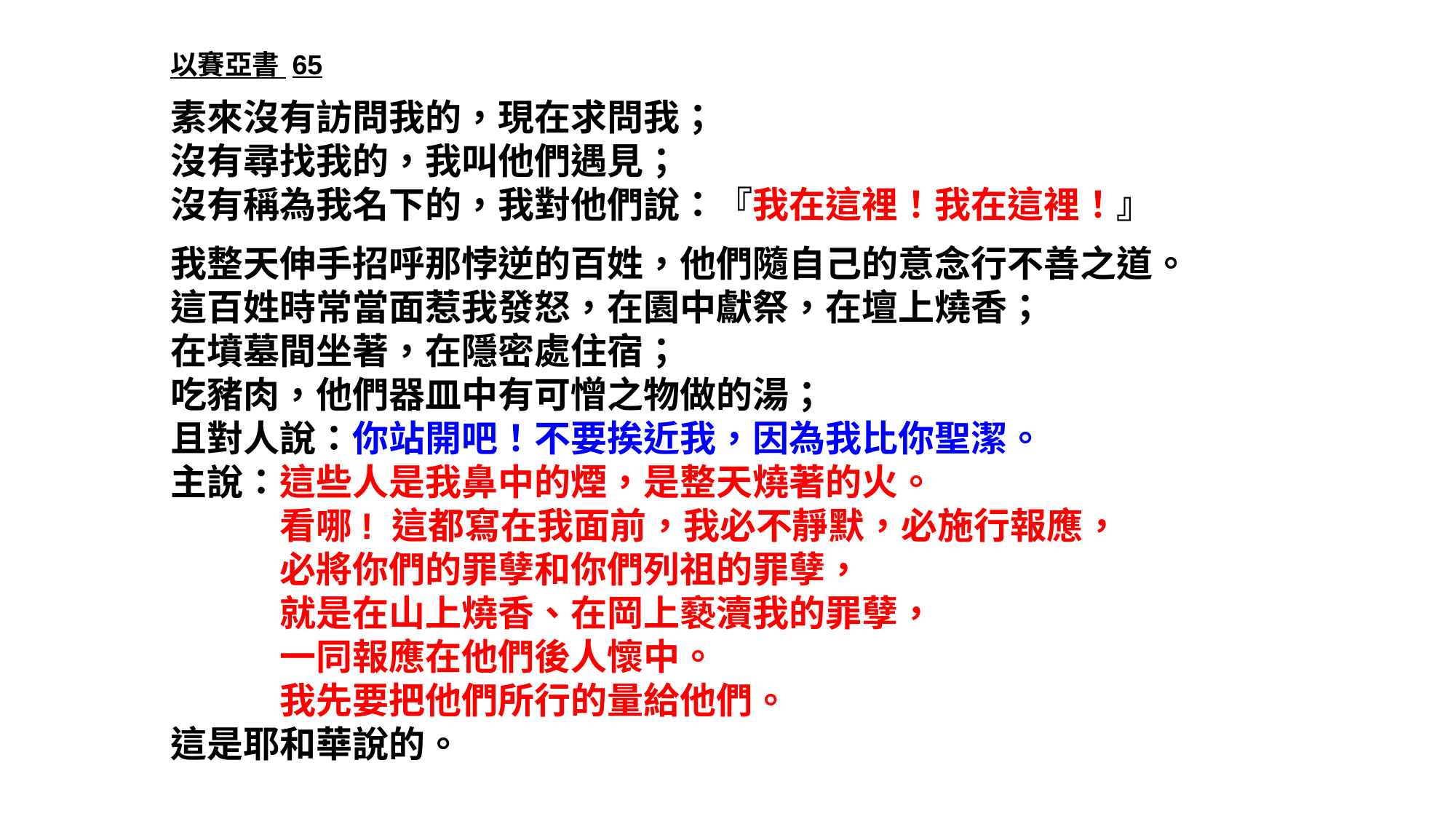

以賽亞書 65

素來沒有訪問我的，現在求問我；
沒有尋找我的，我叫他們遇見；
沒有稱為我名下的，我對他們說：『我在這裡！我在這裡！』

我整天伸手招呼那悖逆的百姓，他們隨自己的意念行不善之道。
這百姓時常當面惹我發怒，在園中獻祭，在壇上燒香；
在墳墓間坐著，在隱密處住宿；
吃豬肉，他們器皿中有可憎之物做的湯；
且對人說：你站開吧！不要挨近我，因為我比你聖潔。
主說：這些人是我鼻中的煙，是整天燒著的火。
	看哪! 這都寫在我面前，我必不靜默，必施行報應，
	必將你們的罪孽和你們列祖的罪孽，
	就是在山上燒香、在岡上褻瀆我的罪孽，
	一同報應在他們後人懷中。
	我先要把他們所行的量給他們。
這是耶和華說的。